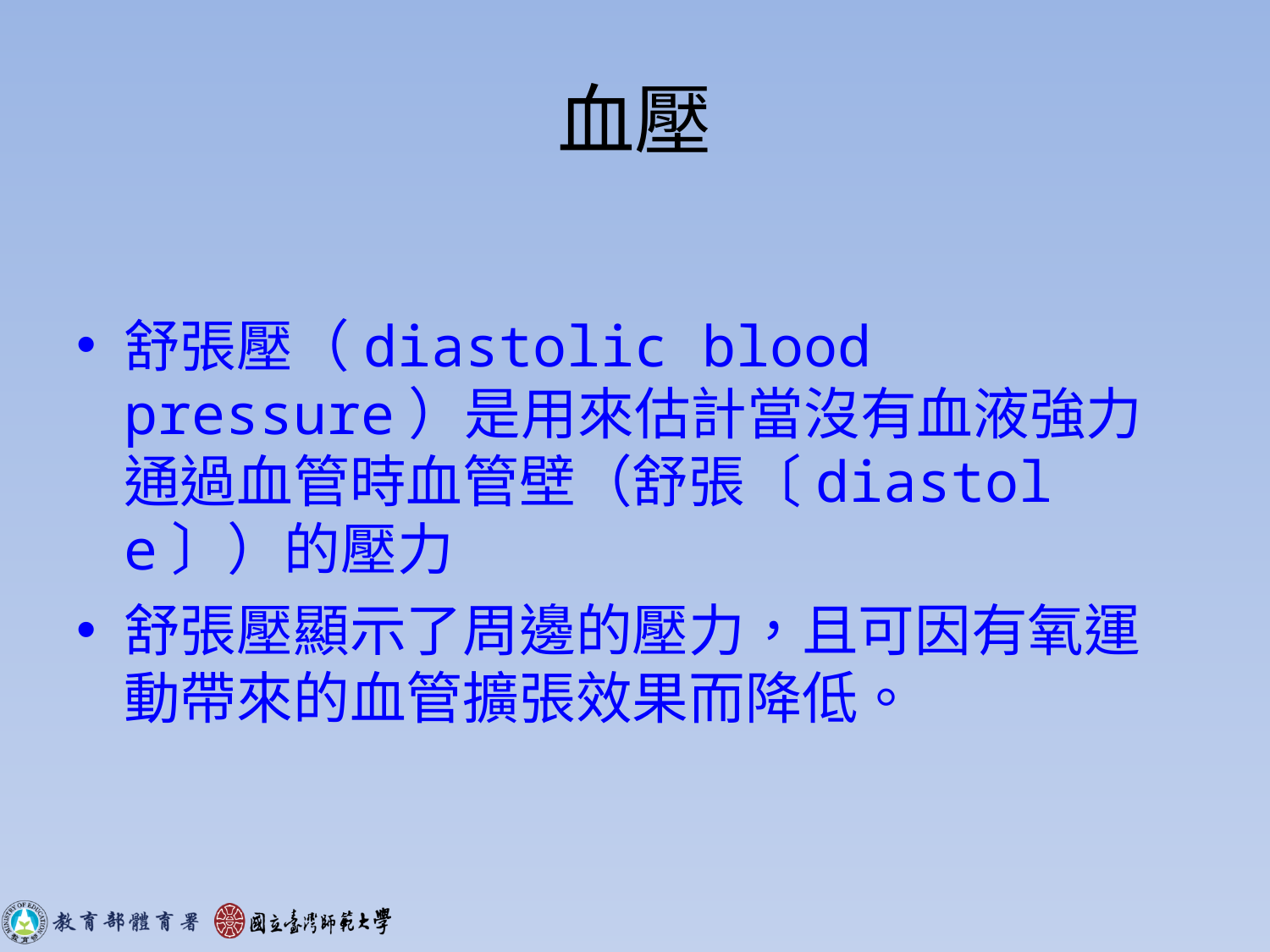

# 血壓

舒張壓（diastolic blood pressure）是用來估計當沒有血液強力通過血管時血管壁（舒張〔diastole〕）的壓力
舒張壓顯示了周邊的壓力，且可因有氧運動帶來的血管擴張效果而降低。